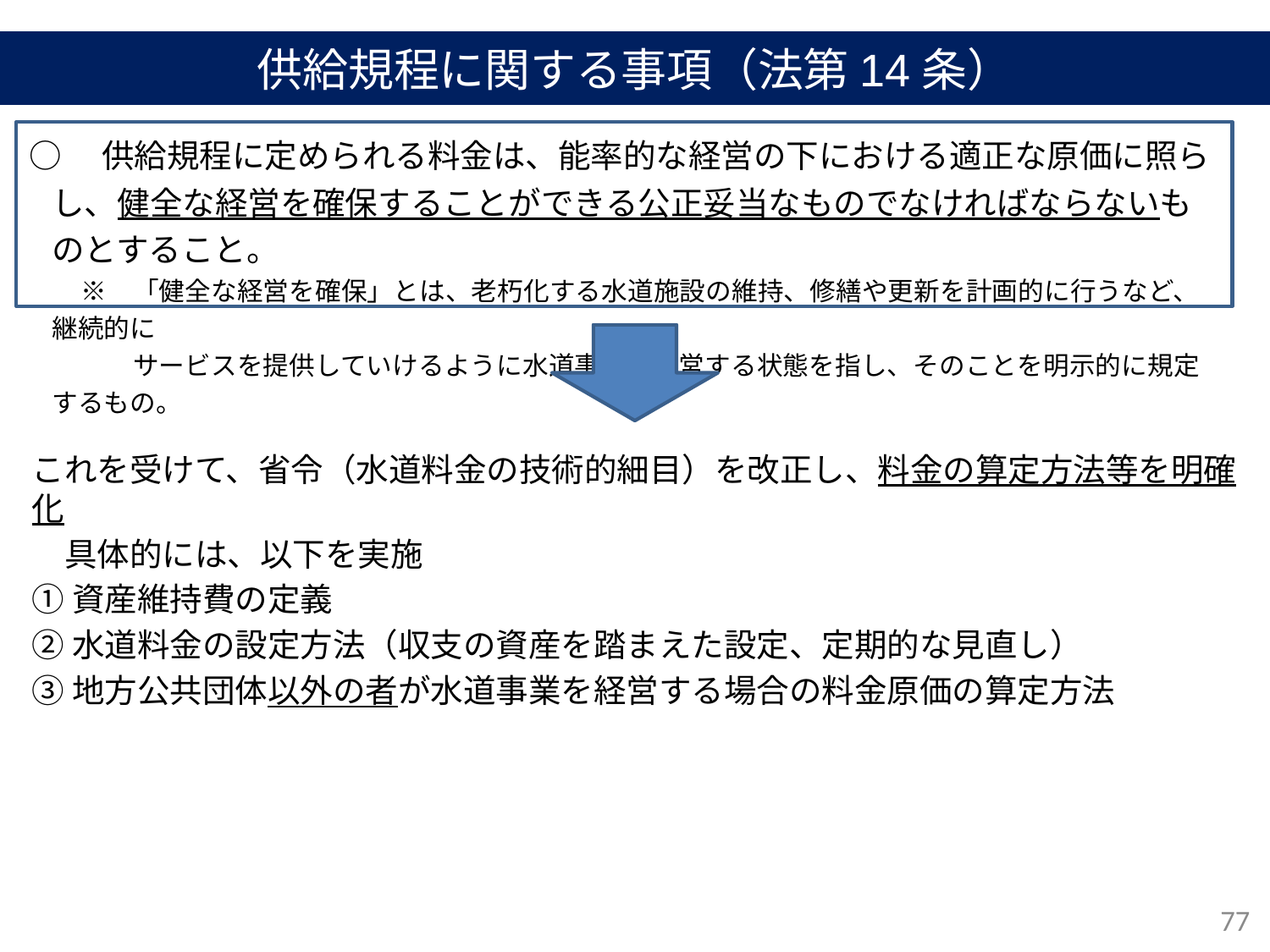

供給規程に関する事項（法第14条）
○　供給規程に定められる料金は、能率的な経営の下における適正な原価に照らし、健全な経営を確保することができる公正妥当なものでなければならないものとすること。
　　※　「健全な経営を確保」とは、老朽化する水道施設の維持、修繕や更新を計画的に行うなど、継続的に
　　　　サービスを提供していけるように水道事業を経営する状態を指し、そのことを明示的に規定するもの。

これを受けて、省令（水道料金の技術的細目）を改正し、料金の算定方法等を明確化
　具体的には、以下を実施
①資産維持費の定義
②水道料金の設定方法（収支の資産を踏まえた設定、定期的な見直し）
③地方公共団体以外の者が水道事業を経営する場合の料金原価の算定方法
77